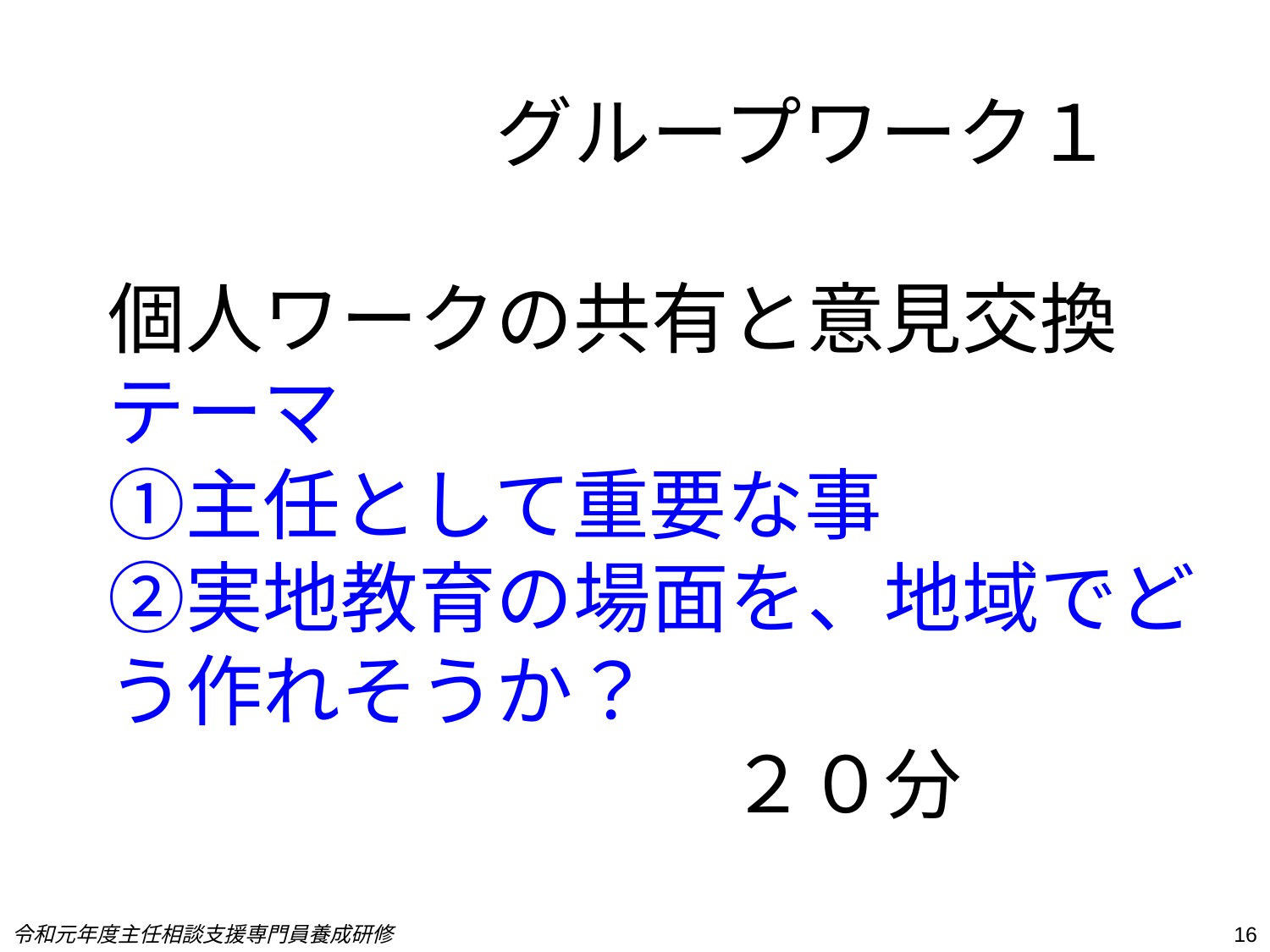

# グループワーク１ 個人ワークの共有と意見交換 テーマ ①主任として重要な事 ②実地教育の場面を、地域でどう作れそうか？ 　　　　　　　　２０分
令和元年度主任相談支援専門員養成研修

16